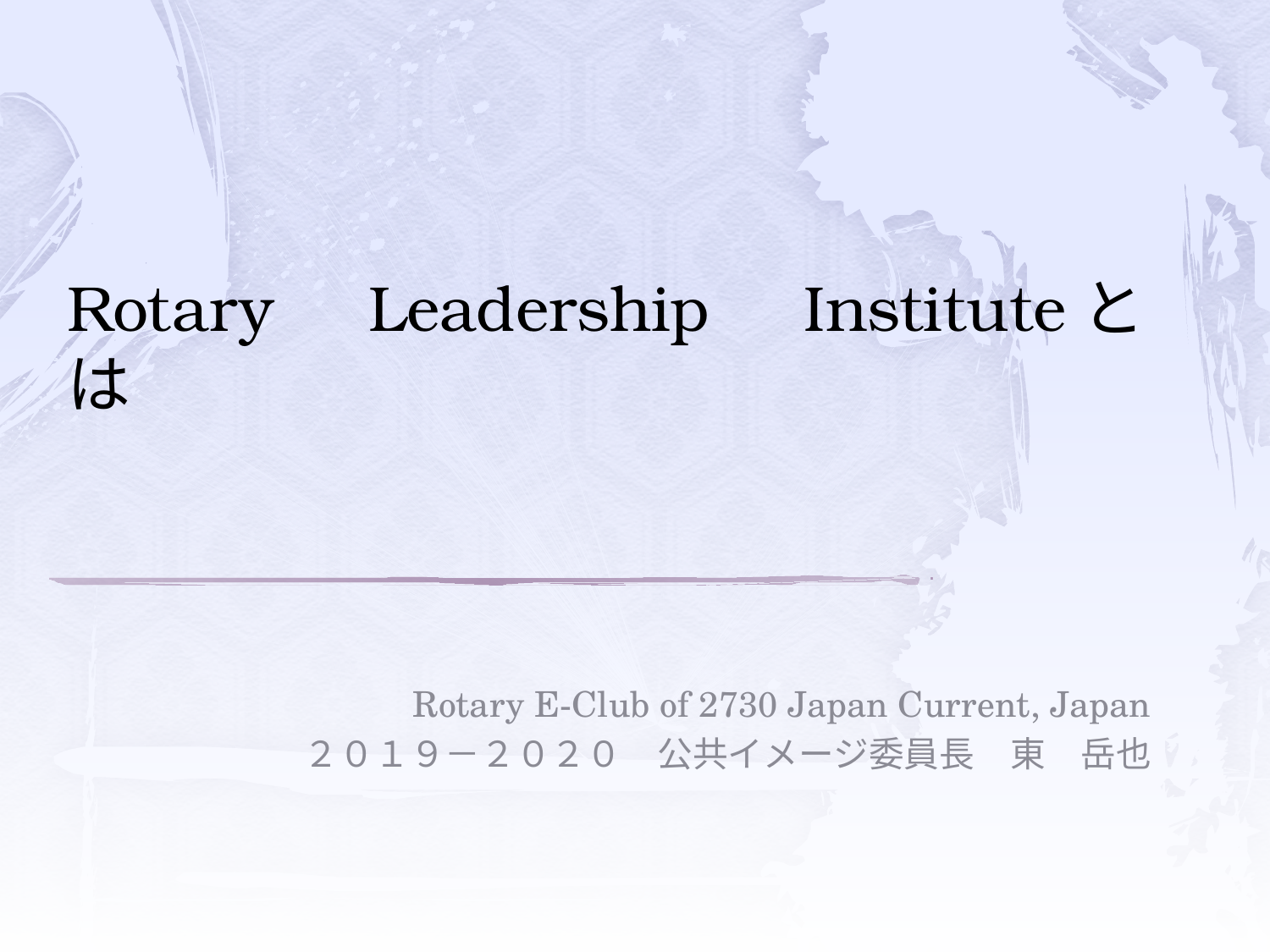

# Rotary　Leadership　Instituteとは
Rotary E-Club of 2730 Japan Current, Japan
２０１９－２０２０　公共イメージ委員長　東　岳也